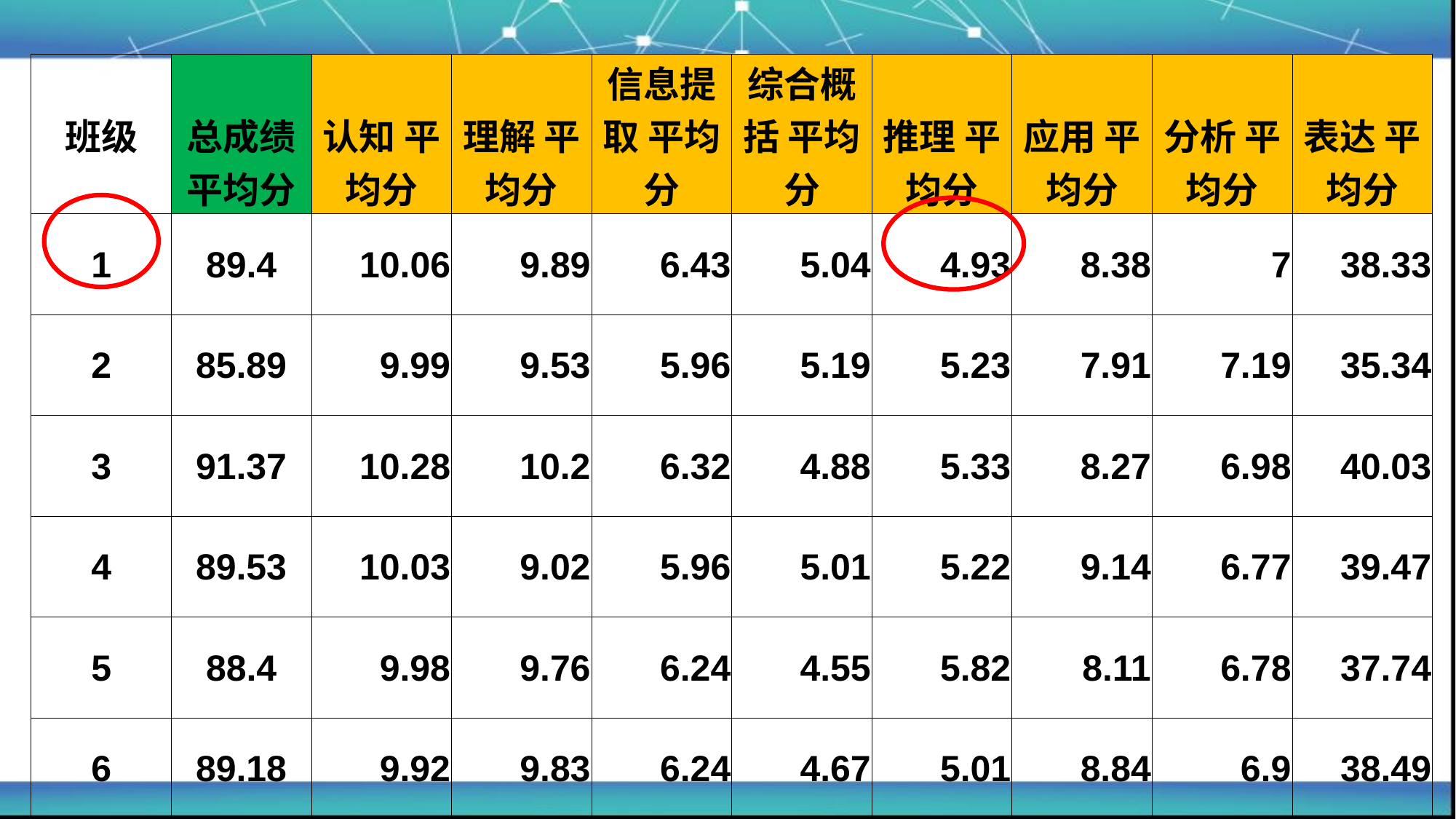

| 班级 | 总成绩 平均分 | 认知 平均分 | 理解 平均分 | 信息提取 平均分 | 综合概括 平均分 | 推理 平均分 | 应用 平均分 | 分析 平均分 | 表达 平均分 |
| --- | --- | --- | --- | --- | --- | --- | --- | --- | --- |
| 1 | 89.4 | 10.06 | 9.89 | 6.43 | 5.04 | 4.93 | 8.38 | 7 | 38.33 |
| 2 | 85.89 | 9.99 | 9.53 | 5.96 | 5.19 | 5.23 | 7.91 | 7.19 | 35.34 |
| 3 | 91.37 | 10.28 | 10.2 | 6.32 | 4.88 | 5.33 | 8.27 | 6.98 | 40.03 |
| 4 | 89.53 | 10.03 | 9.02 | 5.96 | 5.01 | 5.22 | 9.14 | 6.77 | 39.47 |
| 5 | 88.4 | 9.98 | 9.76 | 6.24 | 4.55 | 5.82 | 8.11 | 6.78 | 37.74 |
| 6 | 89.18 | 9.92 | 9.83 | 6.24 | 4.67 | 5.01 | 8.84 | 6.9 | 38.49 |